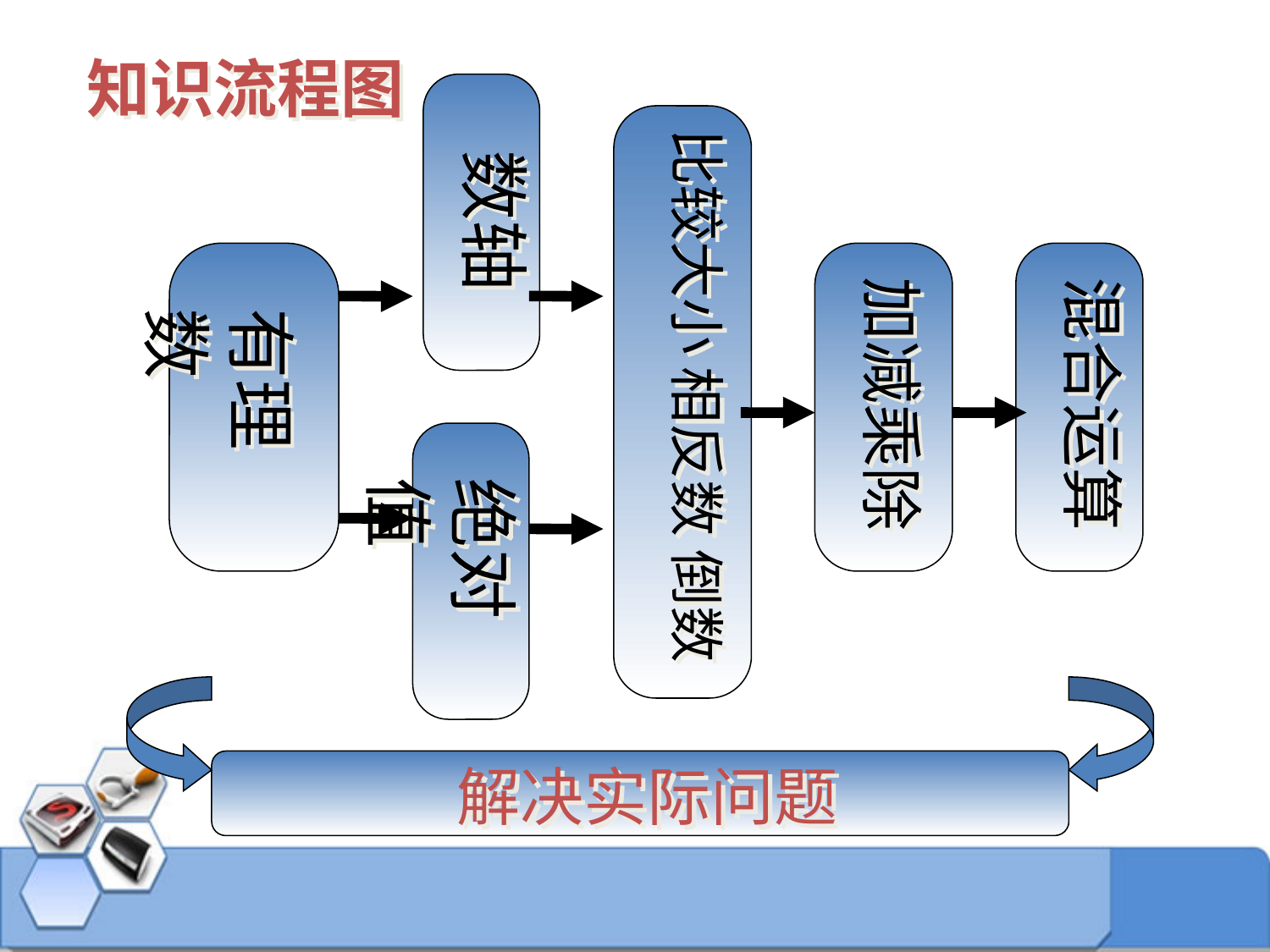

知识流程图

比较大小 相反数 倒数
数轴

加减乘除
混合运算
有理数

绝对值

解决实际问题